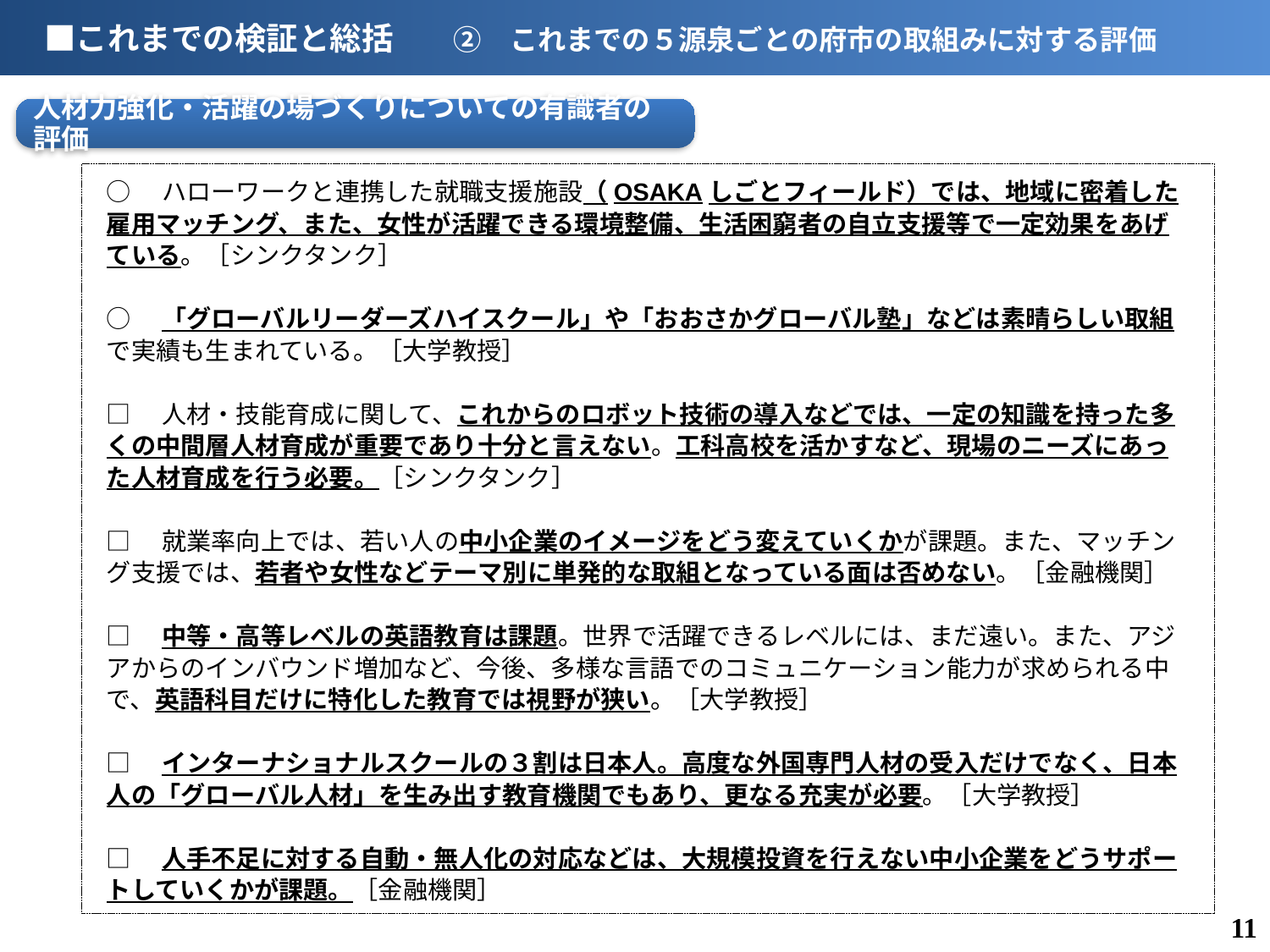

■これまでの検証と総括　　②　これまでの５源泉ごとの府市の取組みに対する評価
人材力強化・活躍の場づくりについての有識者の評価
○　ハローワークと連携した就職支援施設（OSAKAしごとフィールド）では、地域に密着した雇用マッチング、また、女性が活躍できる環境整備、生活困窮者の自立支援等で一定効果をあげている。［シンクタンク］

○　「グローバルリーダーズハイスクール」や「おおさかグローバル塾」などは素晴らしい取組で実績も生まれている。［大学教授］

□　人材・技能育成に関して、これからのロボット技術の導入などでは、一定の知識を持った多くの中間層人材育成が重要であり十分と言えない。工科高校を活かすなど、現場のニーズにあった人材育成を行う必要。［シンクタンク］

□　就業率向上では、若い人の中小企業のイメージをどう変えていくかが課題。また、マッチング支援では、若者や女性などテーマ別に単発的な取組となっている面は否めない。［金融機関］

□　中等・高等レベルの英語教育は課題。世界で活躍できるレベルには、まだ遠い。また、アジアからのインバウンド増加など、今後、多様な言語でのコミュニケーション能力が求められる中で、英語科目だけに特化した教育では視野が狭い。［大学教授］

□　インターナショナルスクールの３割は日本人。高度な外国専門人材の受入だけでなく、日本人の「グローバル人材」を生み出す教育機関でもあり、更なる充実が必要。［大学教授］

□　人手不足に対する自動・無人化の対応などは、大規模投資を行えない中小企業をどうサポートしていくかが課題。［金融機関］
11